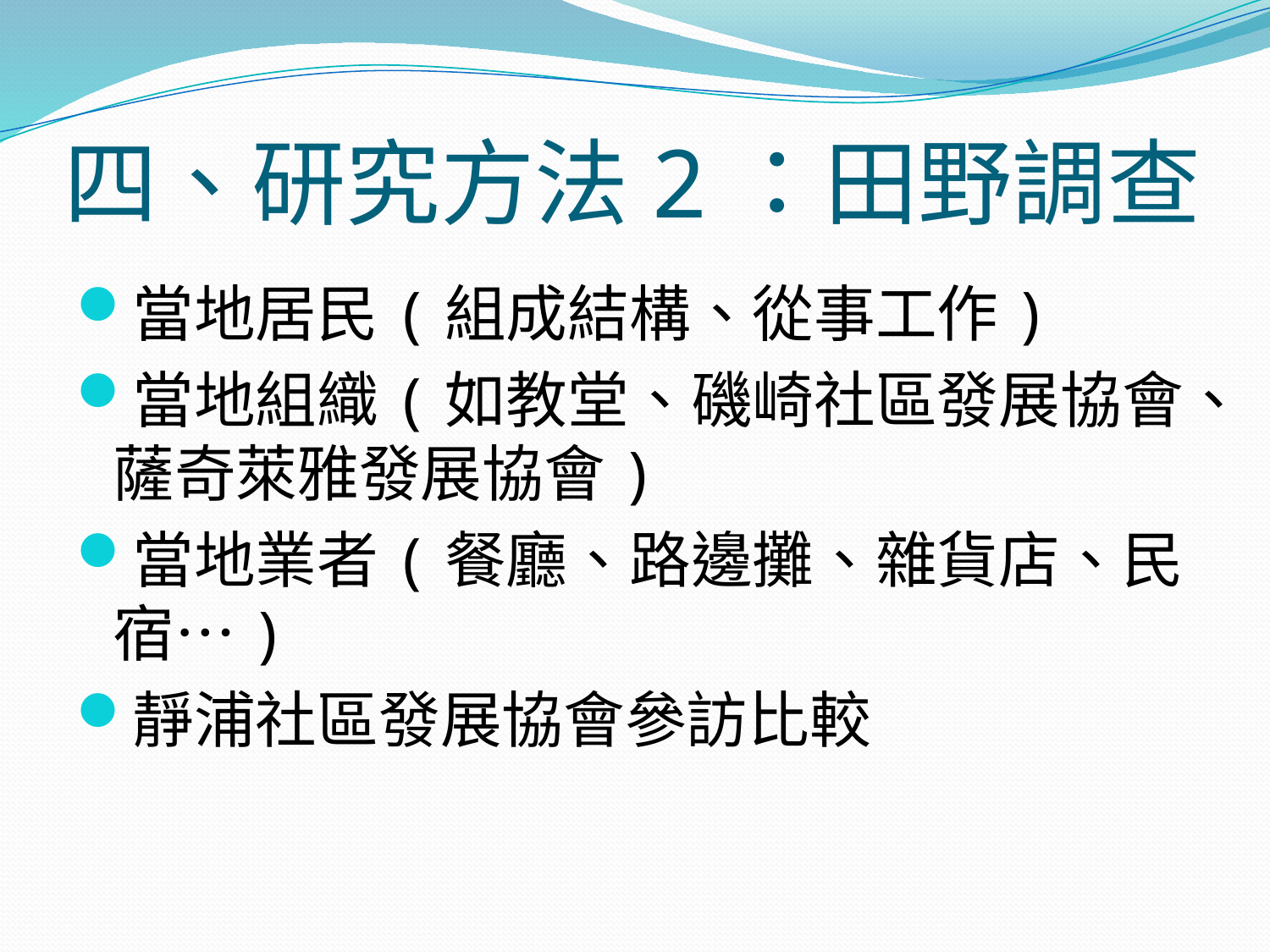

# 四、研究方法2：田野調查
當地居民(組成結構、從事工作)
當地組織(如教堂、磯崎社區發展協會、薩奇萊雅發展協會)
當地業者(餐廳、路邊攤、雜貨店、民宿…)
靜浦社區發展協會參訪比較